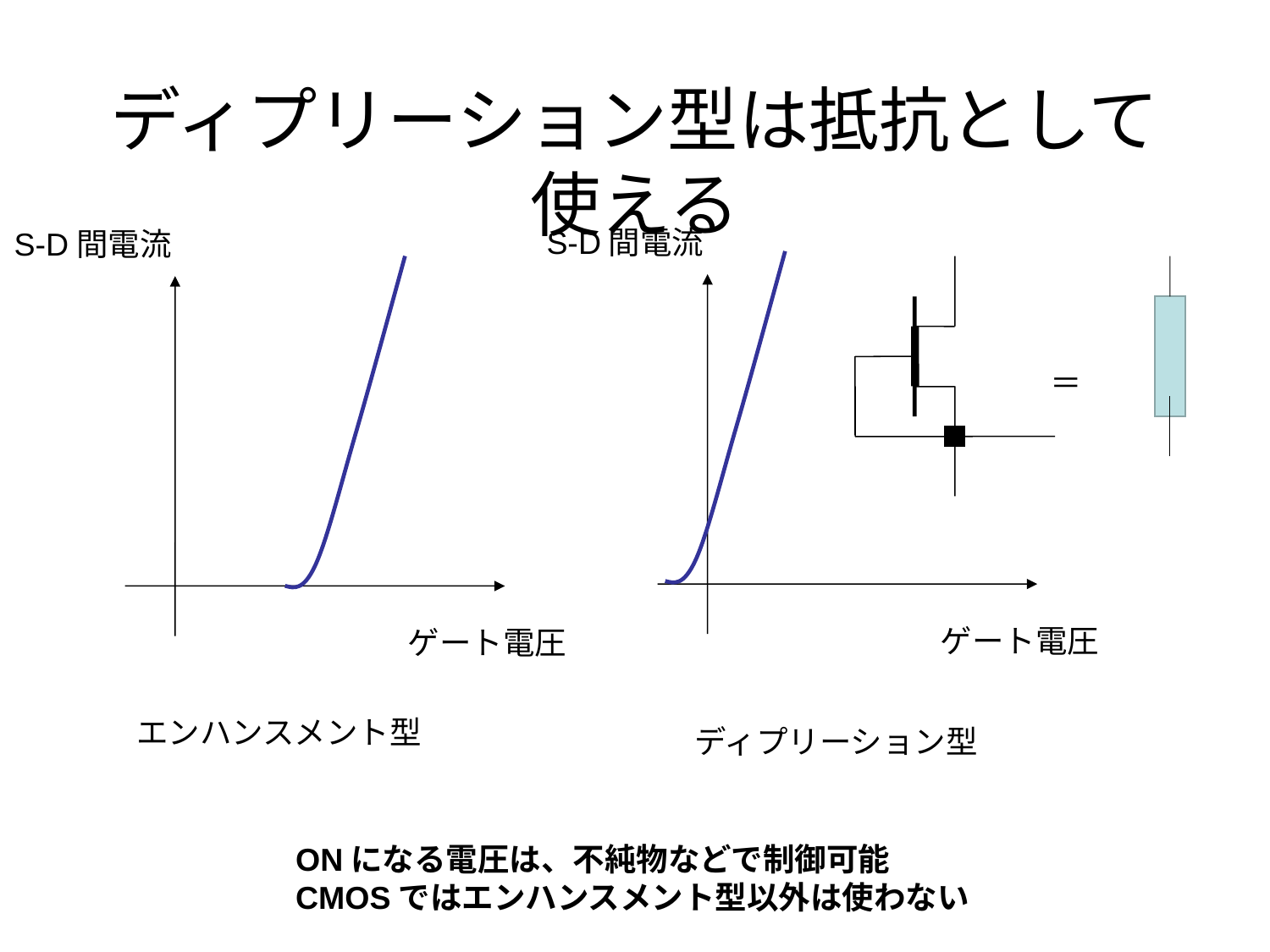

# ディプリーション型は抵抗として使える
S-D間電流
S-D間電流

＝

ゲート電圧
ゲート電圧
エンハンスメント型
ディプリーション型
ONになる電圧は、不純物などで制御可能
CMOSではエンハンスメント型以外は使わない